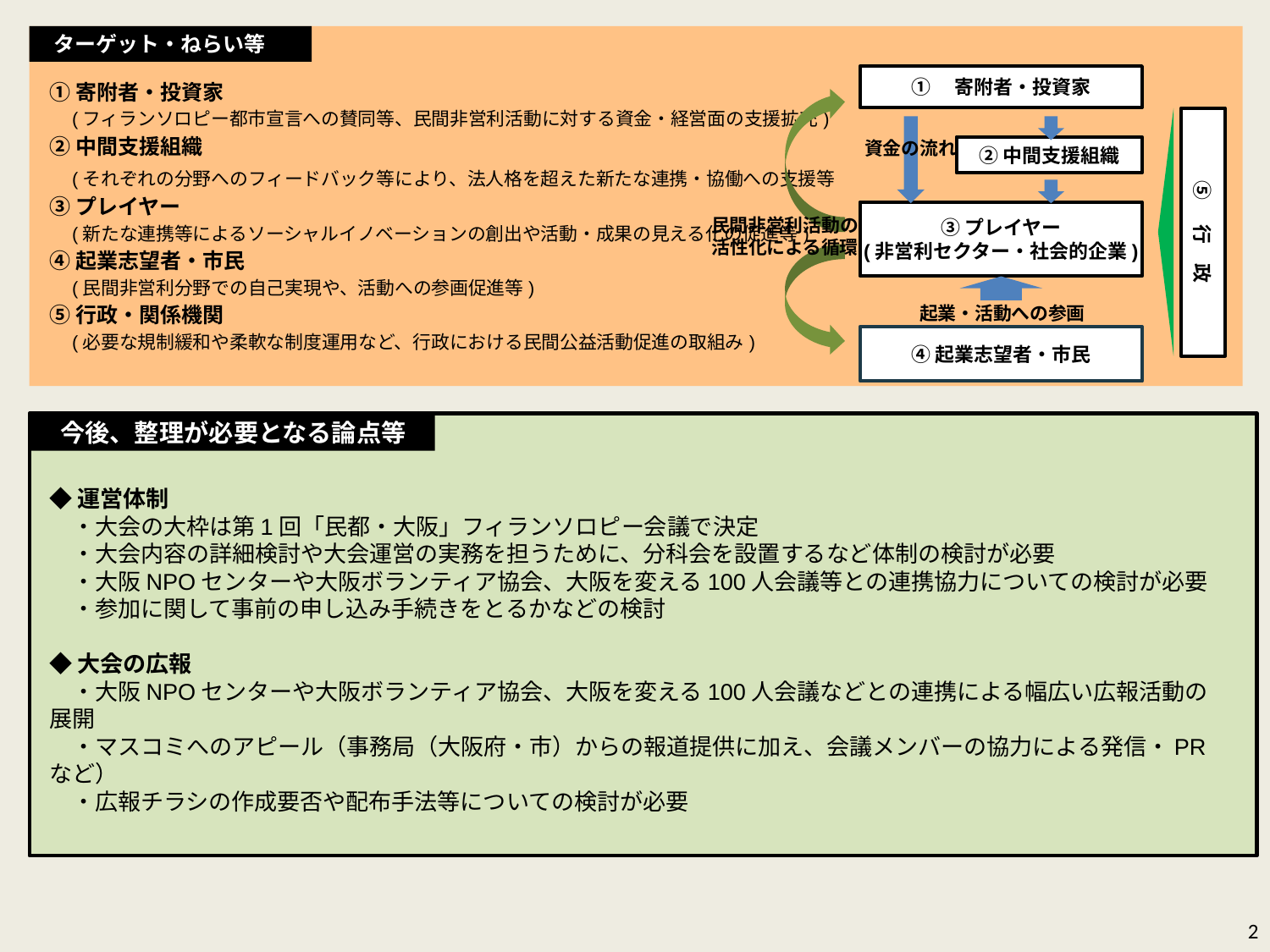

ターゲット・ねらい等
①　寄附者・投資家

②中間支援組織

③プレイヤー
(非営利セクター・社会的企業)

④起業志望者・市民
⑤　行　政
資金の流れ

起業・活動への参画

民間非営利活動の
活性化による循環

①寄附者・投資家
　(フィランソロピー都市宣言への賛同等、民間非営利活動に対する資金・経営面の支援拡充)
②中間支援組織
　(それぞれの分野へのフィードバック等により、法人格を超えた新たな連携・協働への支援等
③プレイヤー
　(新たな連携等によるソーシャルイノベーションの創出や活動・成果の見える化の促進等)
④起業志望者・市民
　(民間非営利分野での自己実現や、活動への参画促進等)
⑤行政・関係機関
　(必要な規制緩和や柔軟な制度運用など、行政における民間公益活動促進の取組み)

今後、整理が必要となる論点等

◆運営体制
　・大会の大枠は第1回「民都・大阪」フィランソロピー会議で決定
　・大会内容の詳細検討や大会運営の実務を担うために、分科会を設置するなど体制の検討が必要
　・大阪NPOセンターや大阪ボランティア協会、大阪を変える100人会議等との連携協力についての検討が必要
　・参加に関して事前の申し込み手続きをとるかなどの検討

◆大会の広報
　・大阪NPOセンターや大阪ボランティア協会、大阪を変える100人会議などとの連携による幅広い広報活動の展開
　・マスコミへのアピール（事務局（大阪府・市）からの報道提供に加え、会議メンバーの協力による発信・PRなど）
　・広報チラシの作成要否や配布手法等についての検討が必要
2